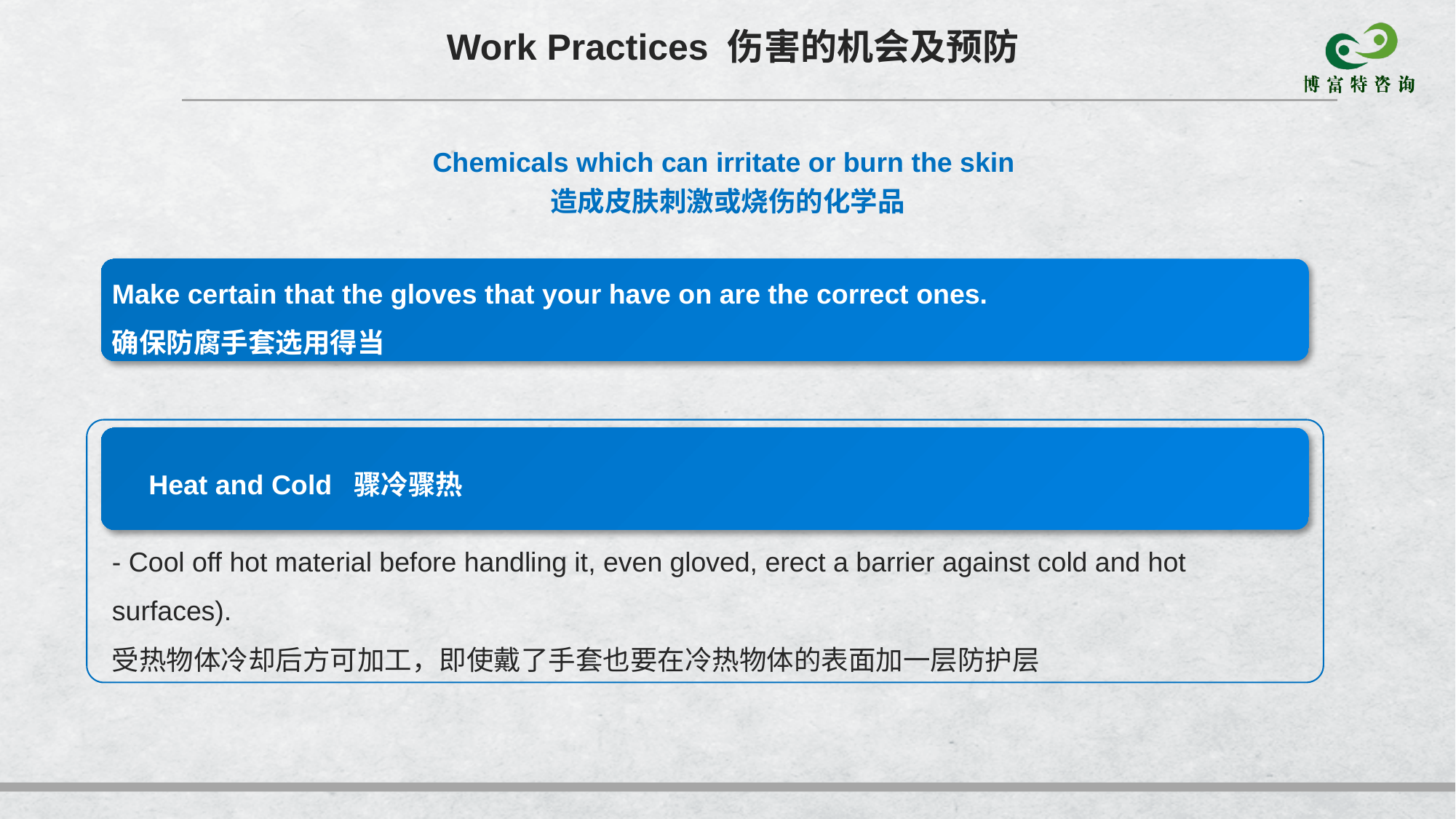

Work Practices 伤害的机会及预防
Chemicals which can irritate or burn the skin
造成皮肤刺激或烧伤的化学品
Make certain that the gloves that your have on are the correct ones.
确保防腐手套选用得当

Heat and Cold  骤冷骤热
- Cool off hot material before handling it, even gloved, erect a barrier against cold and hot surfaces).
受热物体冷却后方可加工，即使戴了手套也要在冷热物体的表面加一层防护层